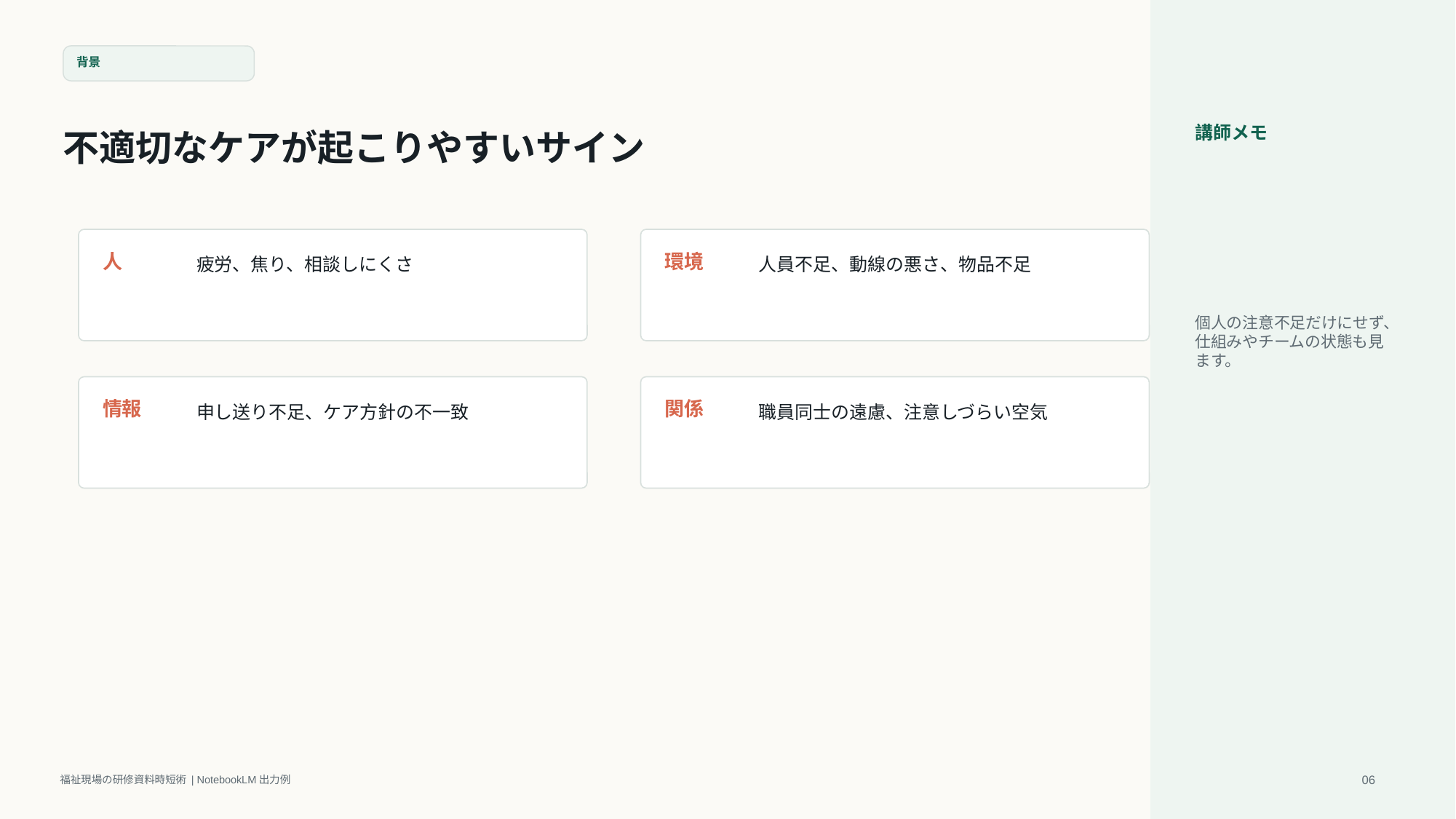

背景
不適切なケアが起こりやすいサイン
講師メモ
個人の注意不足だけにせず、仕組みやチームの状態も見ます。

人
環境
疲労、焦り、相談しにくさ
人員不足、動線の悪さ、物品不足

情報
関係
申し送り不足、ケア方針の不一致
職員同士の遠慮、注意しづらい空気
06
福祉現場の研修資料時短術 | NotebookLM出力例